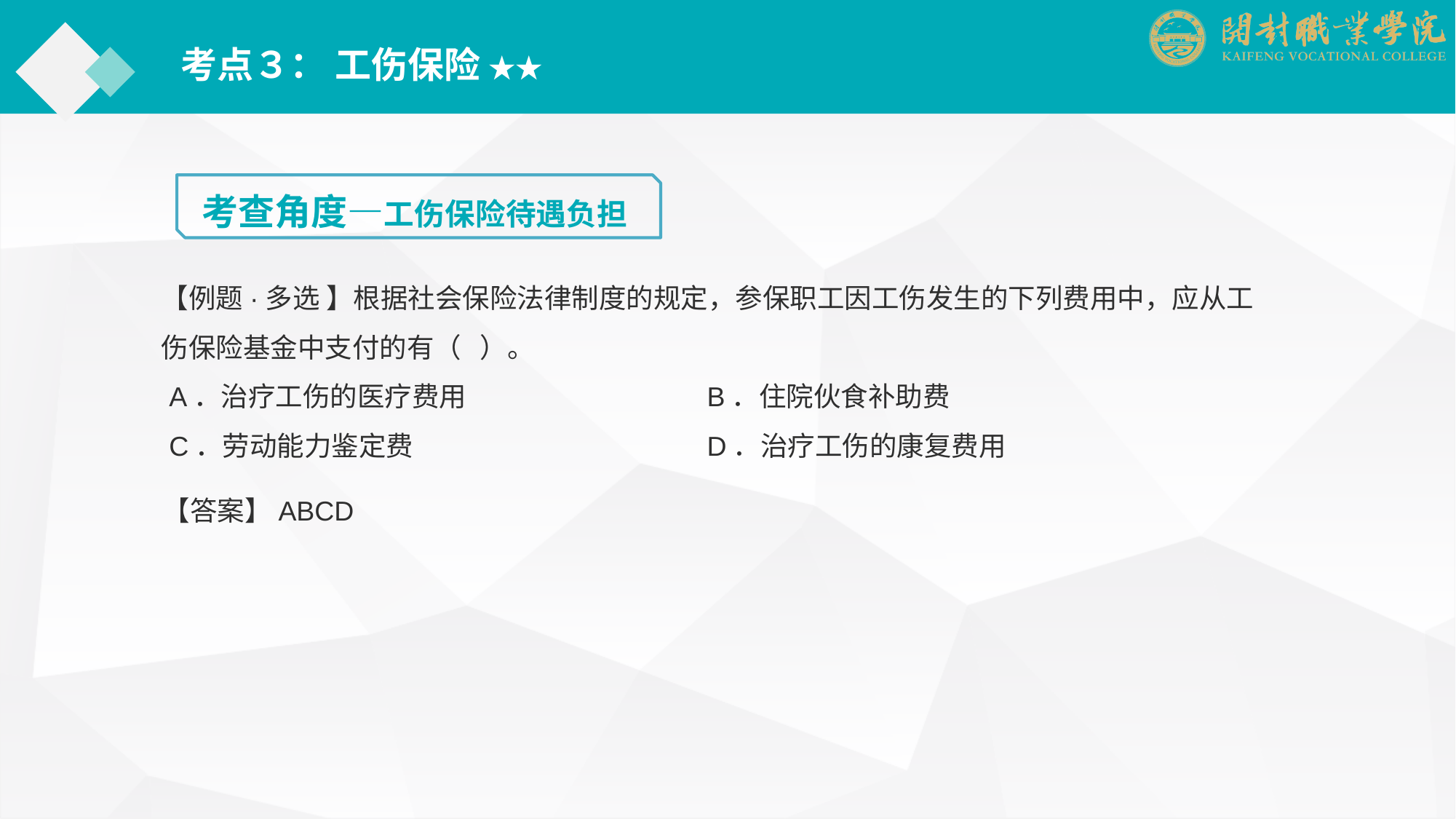

考点３： 工伤保险 ★★

考查角度—工伤保险待遇负担
【例题·多选 】根据社会保险法律制度的规定，参保职工因工伤发生的下列费用中，应从工伤保险基金中支付的有（   ）。
 A．治疗工伤的医疗费用			B．住院伙食补助费
 C．劳动能力鉴定费			D．治疗工伤的康复费用
【答案】ABCD